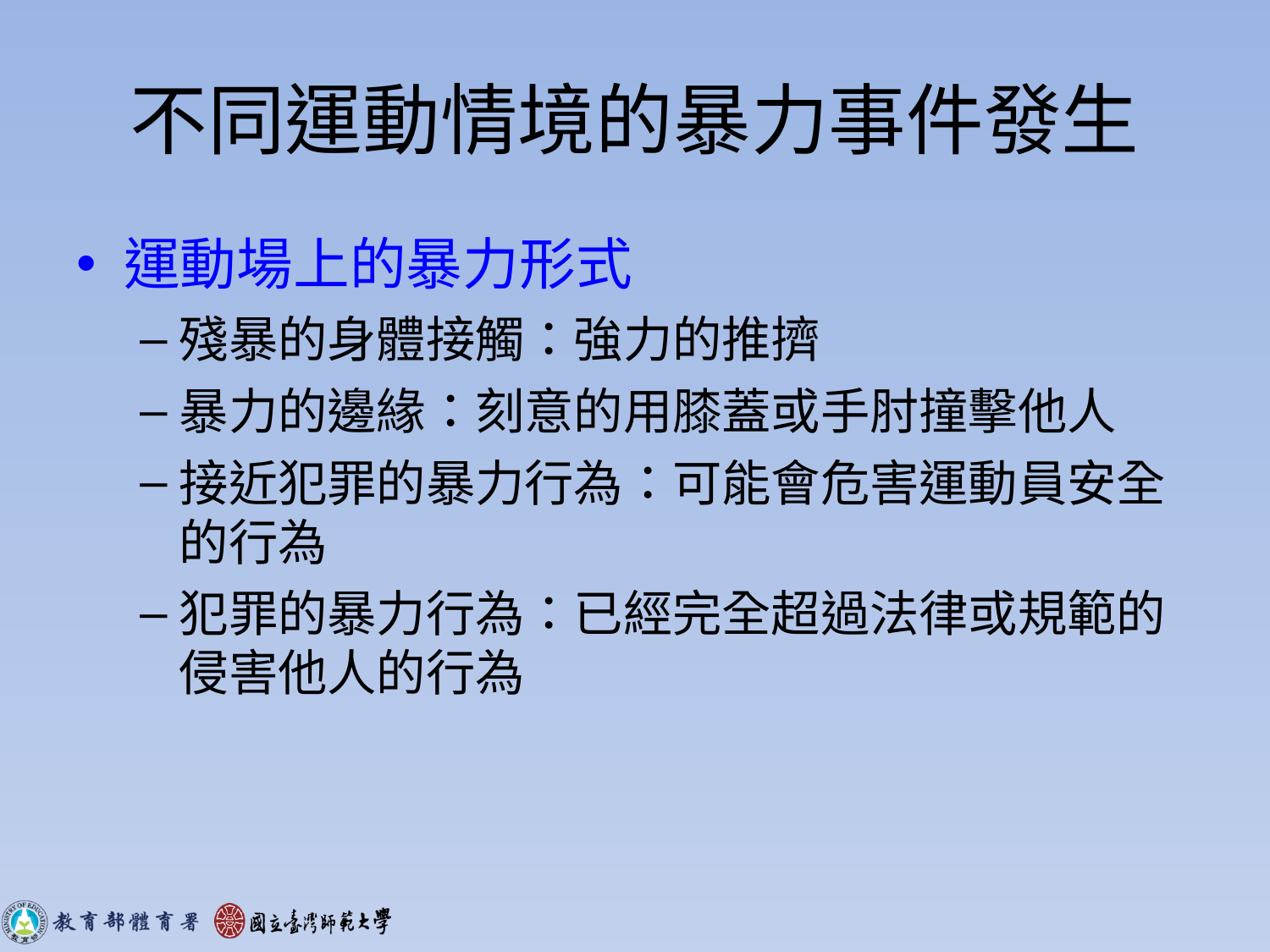

# 不同運動情境的暴力事件發生
運動場上的暴力形式
殘暴的身體接觸：強力的推擠
暴力的邊緣：刻意的用膝蓋或手肘撞擊他人
接近犯罪的暴力行為：可能會危害運動員安全的行為
犯罪的暴力行為：已經完全超過法律或規範的侵害他人的行為